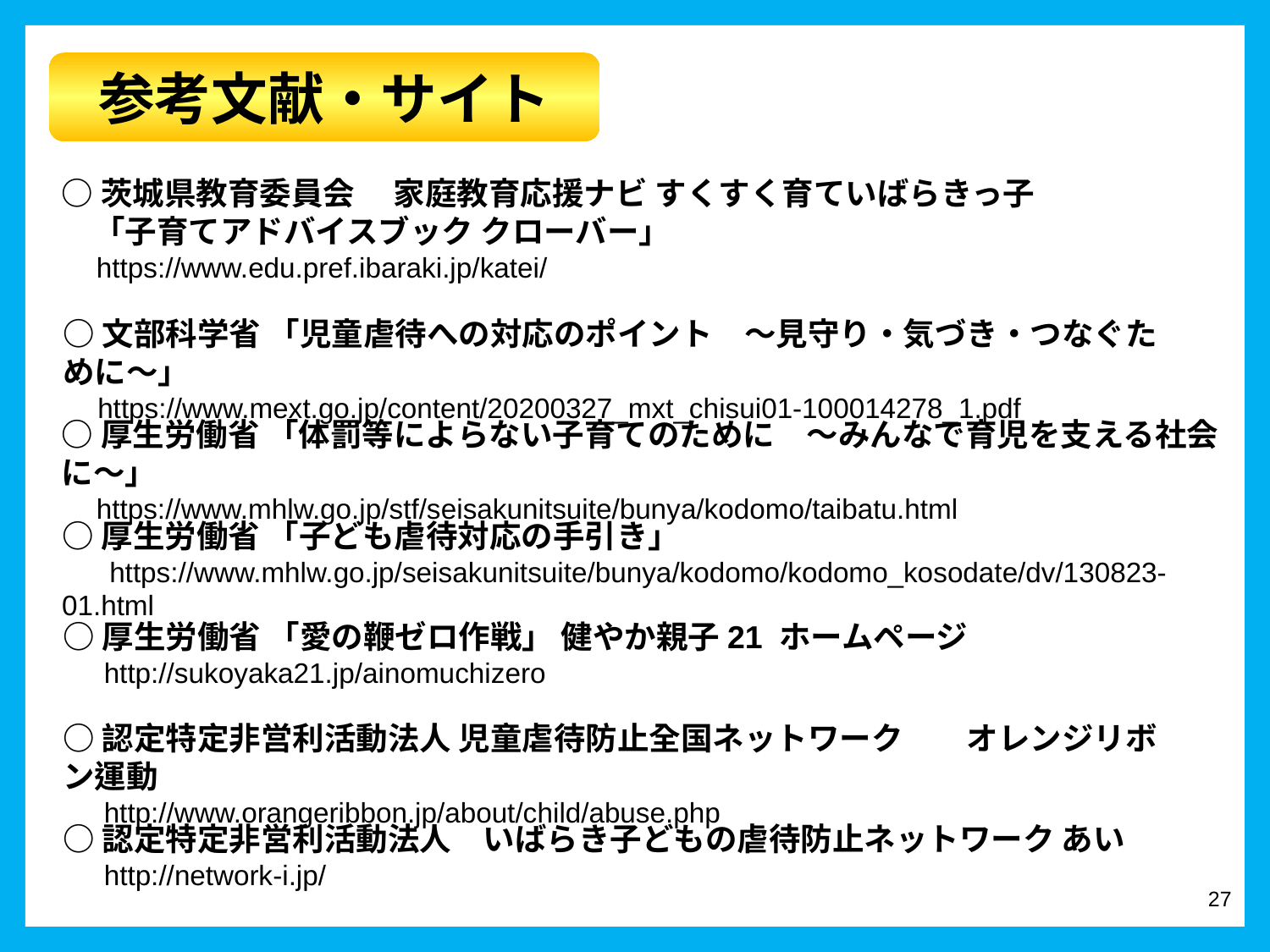

参考文献・サイト
○茨城県教育委員会　 家庭教育応援ナビ すくすく育ていばらきっ子
　「子育てアドバイスブック クローバー」
　https://www.edu.pref.ibaraki.jp/katei/
○文部科学省 「児童虐待への対応のポイント　～見守り・気づき・つなぐために～」
　https://www.mext.go.jp/content/20200327_mxt_chisui01-100014278_1.pdf
○厚生労働省 「体罰等によらない子育てのために　～みんなで育児を支える社会に～」
　https://www.mhlw.go.jp/stf/seisakunitsuite/bunya/kodomo/taibatu.html
○厚生労働省 「子ども虐待対応の手引き」
　  https://www.mhlw.go.jp/seisakunitsuite/bunya/kodomo/kodomo_kosodate/dv/130823-01.html
○厚生労働省 「愛の鞭ゼロ作戦」 健やか親子21 ホームページ
　 http://sukoyaka21.jp/ainomuchizero
○認定特定非営利活動法人 児童虐待防止全国ネットワーク　　オレンジリボン運動
　 http://www.orangeribbon.jp/about/child/abuse.php
○認定特定非営利活動法人　いばらき子どもの虐待防止ネットワーク あい
　 http://network-i.jp/
27